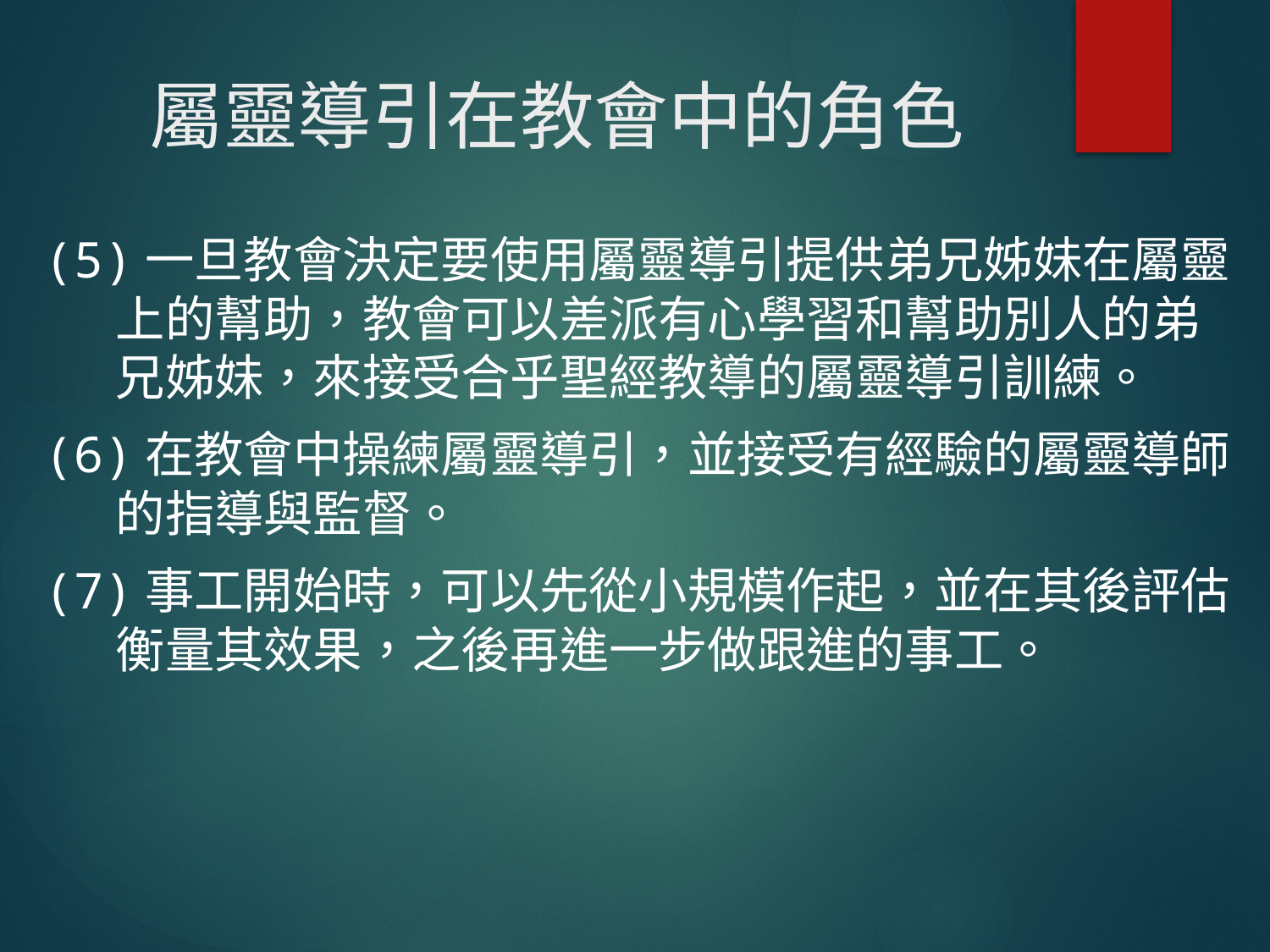

# 屬靈導引在教會中的角色
(5)一旦教會決定要使用屬靈導引提供弟兄姊妹在屬靈上的幫助，教會可以差派有心學習和幫助別人的弟兄姊妹，來接受合乎聖經教導的屬靈導引訓練。
(6)在教會中操練屬靈導引，並接受有經驗的屬靈導師的指導與監督。
(7)事工開始時，可以先從小規模作起，並在其後評估衡量其效果，之後再進一步做跟進的事工。